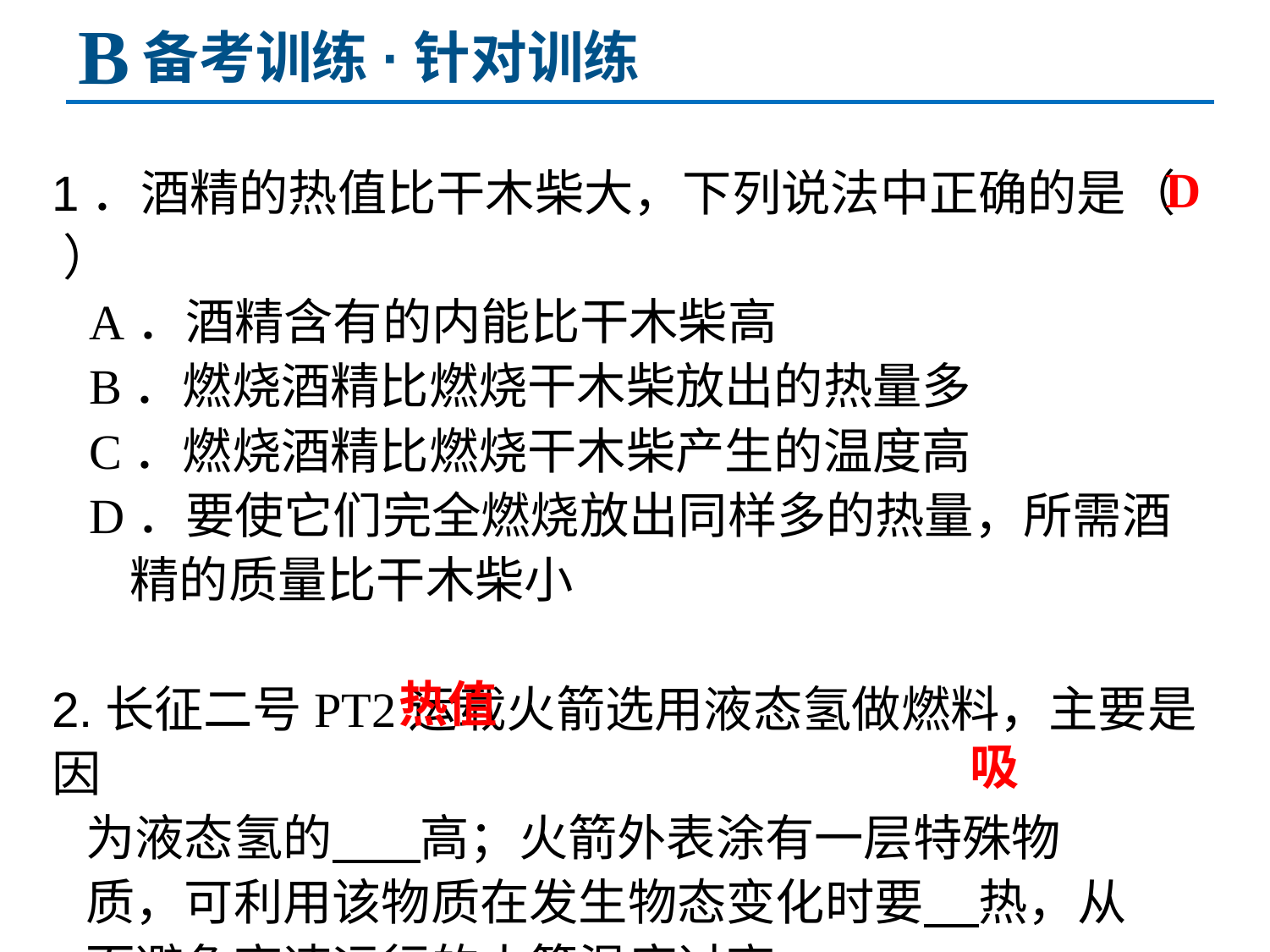

B
备考训练·针对训练

1．酒精的热值比干木柴大，下列说法中正确的是（  ）
   A．酒精含有的内能比干木柴高
   B．燃烧酒精比燃烧干木柴放出的热量多
   C．燃烧酒精比燃烧干木柴产生的温度高
   D．要使它们完全燃烧放出同样多的热量，所需酒
      精的质量比干木柴小

2.长征二号PT2运载火箭选用液态氢做燃料，主要是因
  为液态氢的        高；火箭外表涂有一层特殊物
  质，可利用该物质在发生物态变化时要     热，从
  而避免高速运行的火箭温度过高。

D
热值
吸